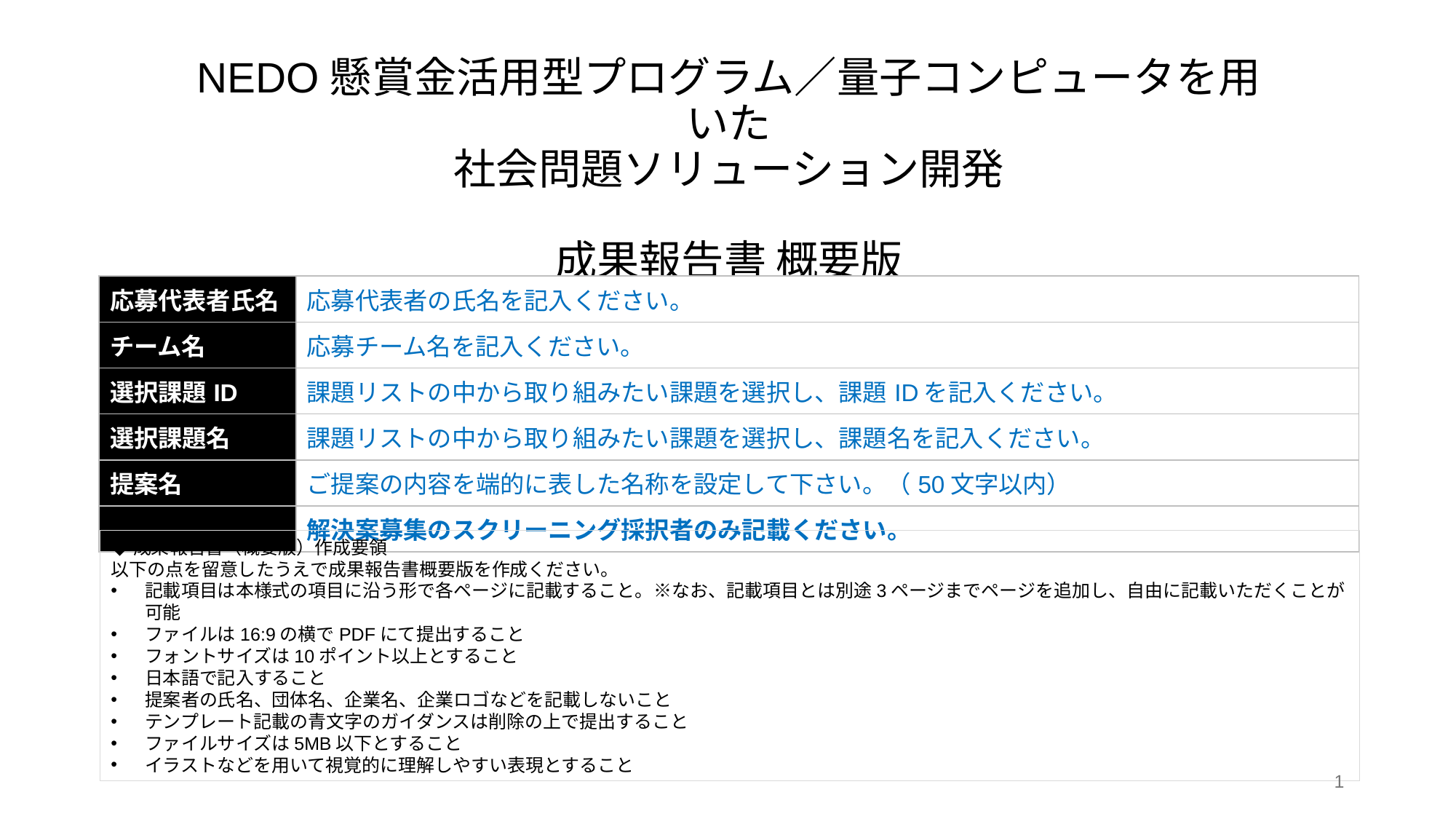

# NEDO懸賞金活用型プログラム／量子コンピュータを用いた 社会問題ソリューション開発 成果報告書 概要版
| 応募代表者氏名 | 応募代表者の氏名を記入ください。 |
| --- | --- |
| チーム名 | 応募チーム名を記入ください。 |
| 選択課題ID | 課題リストの中から取り組みたい課題を選択し、課題IDを記入ください。 |
| 選択課題名 | 課題リストの中から取り組みたい課題を選択し、課題名を記入ください。 |
| 提案名 | ご提案の内容を端的に表した名称を設定して下さい。（50文字以内） |
| 解決案ID | 解決案募集のスクリーニング採択者のみ記載ください。 |
◆成果報告書（概要版）作成要領
以下の点を留意したうえで成果報告書概要版を作成ください。
記載項目は本様式の項目に沿う形で各ページに記載すること。※なお、記載項目とは別途3ページまでページを追加し、自由に記載いただくことが可能
ファイルは16:9の横でPDFにて提出すること
フォントサイズは10ポイント以上とすること
日本語で記入すること
提案者の氏名、団体名、企業名、企業ロゴなどを記載しないこと
テンプレート記載の青文字のガイダンスは削除の上で提出すること
ファイルサイズは5MB以下とすること
イラストなどを用いて視覚的に理解しやすい表現とすること
1